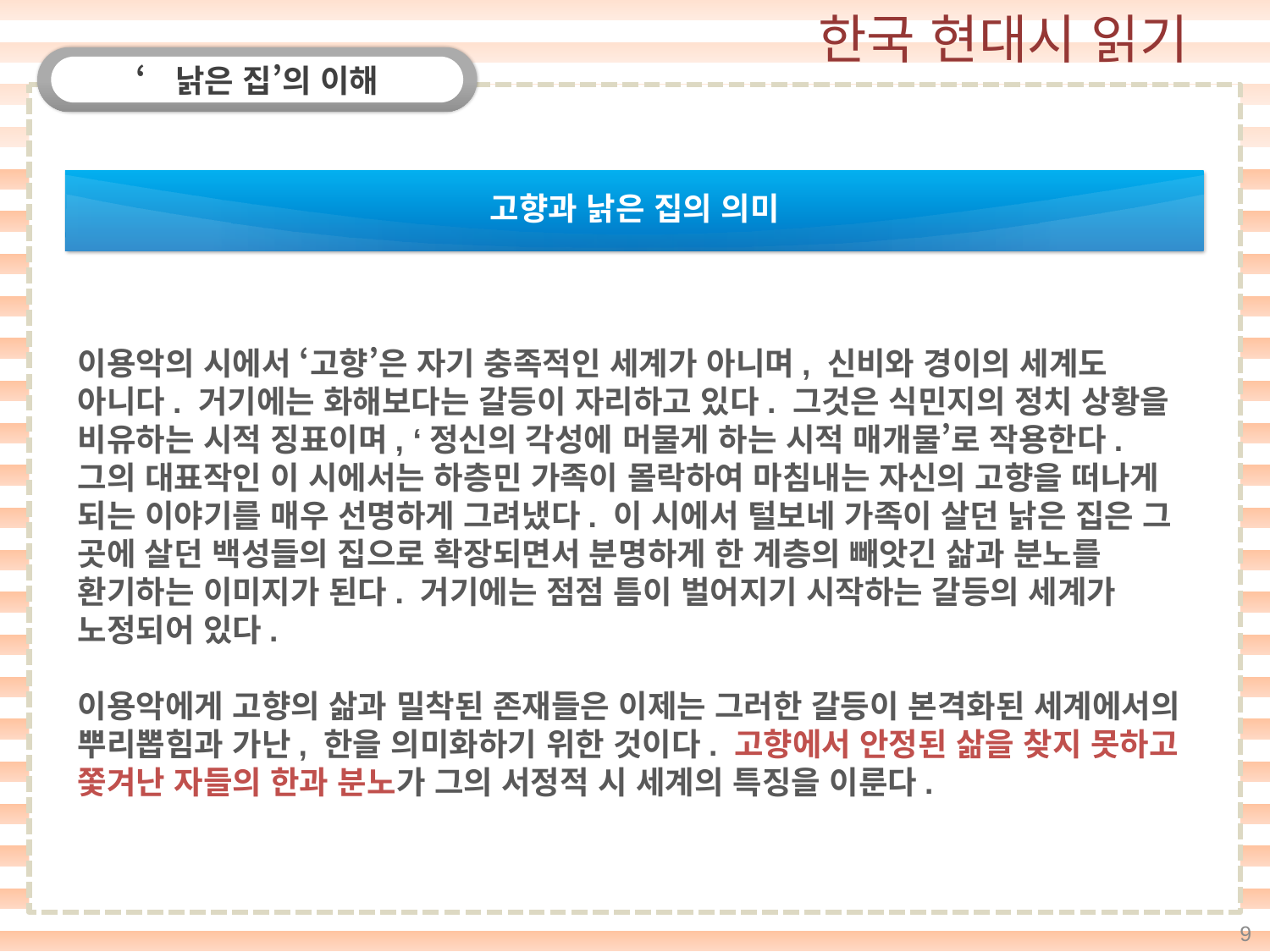

‘낡은 집’의 이해

고향과 낡은 집의 의미
이용악의 시에서 ‘고향’은 자기 충족적인 세계가 아니며, 신비와 경이의 세계도 아니다. 거기에는 화해보다는 갈등이 자리하고 있다. 그것은 식민지의 정치 상황을 비유하는 시적 징표이며, ‘정신의 각성에 머물게 하는 시적 매개물’로 작용한다. 그의 대표작인 이 시에서는 하층민 가족이 몰락하여 마침내는 자신의 고향을 떠나게 되는 이야기를 매우 선명하게 그려냈다. 이 시에서 털보네 가족이 살던 낡은 집은 그 곳에 살던 백성들의 집으로 확장되면서 분명하게 한 계층의 빼앗긴 삶과 분노를 환기하는 이미지가 된다. 거기에는 점점 틈이 벌어지기 시작하는 갈등의 세계가 노정되어 있다.

이용악에게 고향의 삶과 밀착된 존재들은 이제는 그러한 갈등이 본격화된 세계에서의 뿌리뽑힘과 가난, 한을 의미화하기 위한 것이다. 고향에서 안정된 삶을 찾지 못하고 쫓겨난 자들의 한과 분노가 그의 서정적 시 세계의 특징을 이룬다.
9